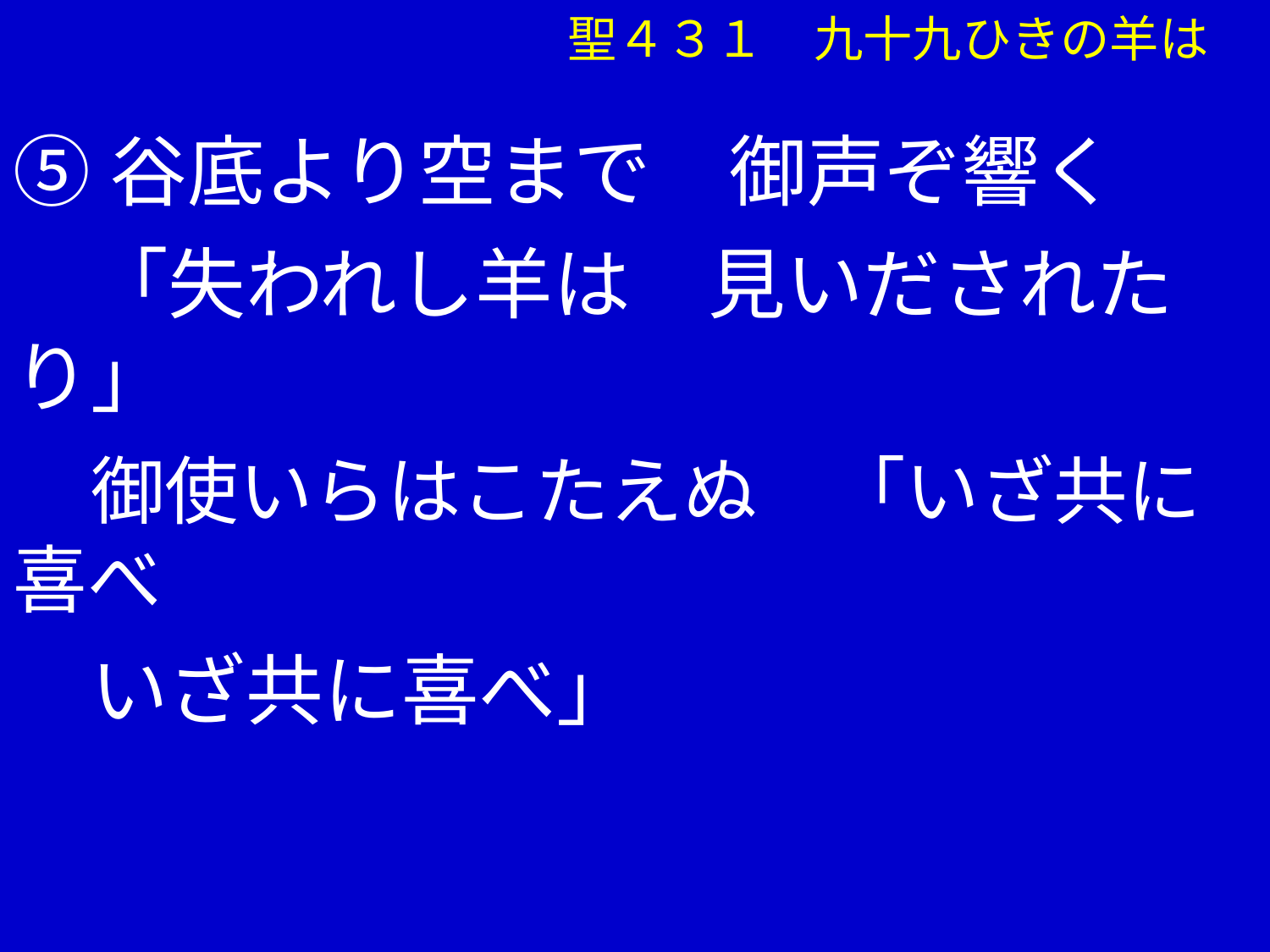

聖４３１　九十九ひきの羊は
⑤谷底より空まで　御声ぞ響く
　「失われし羊は　見いだされたり」
　御使いらはこたえぬ　「いざ共に喜べ
　いざ共に喜べ」